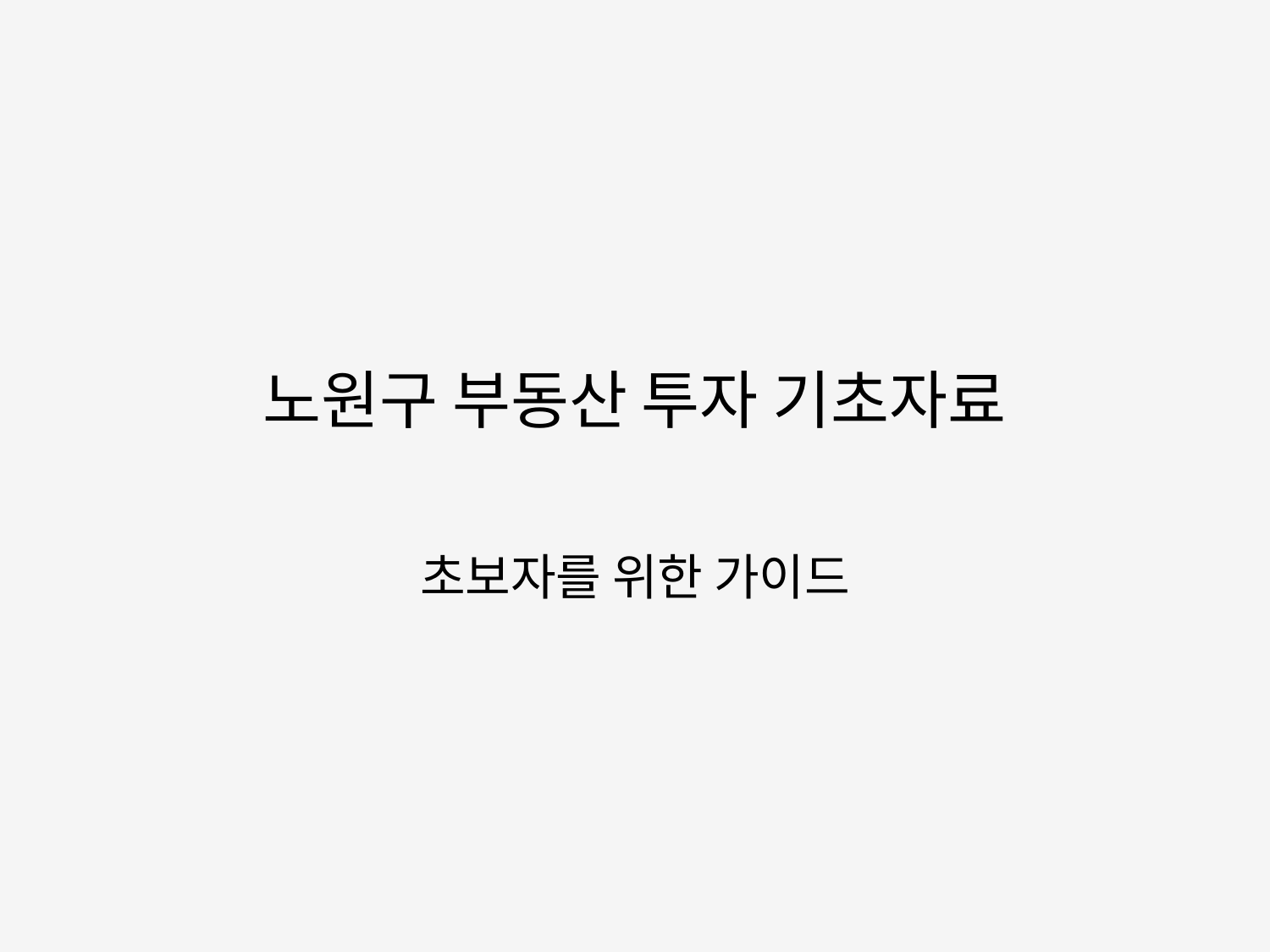

# 노원구 부동산 투자 기초자료
초보자를 위한 가이드